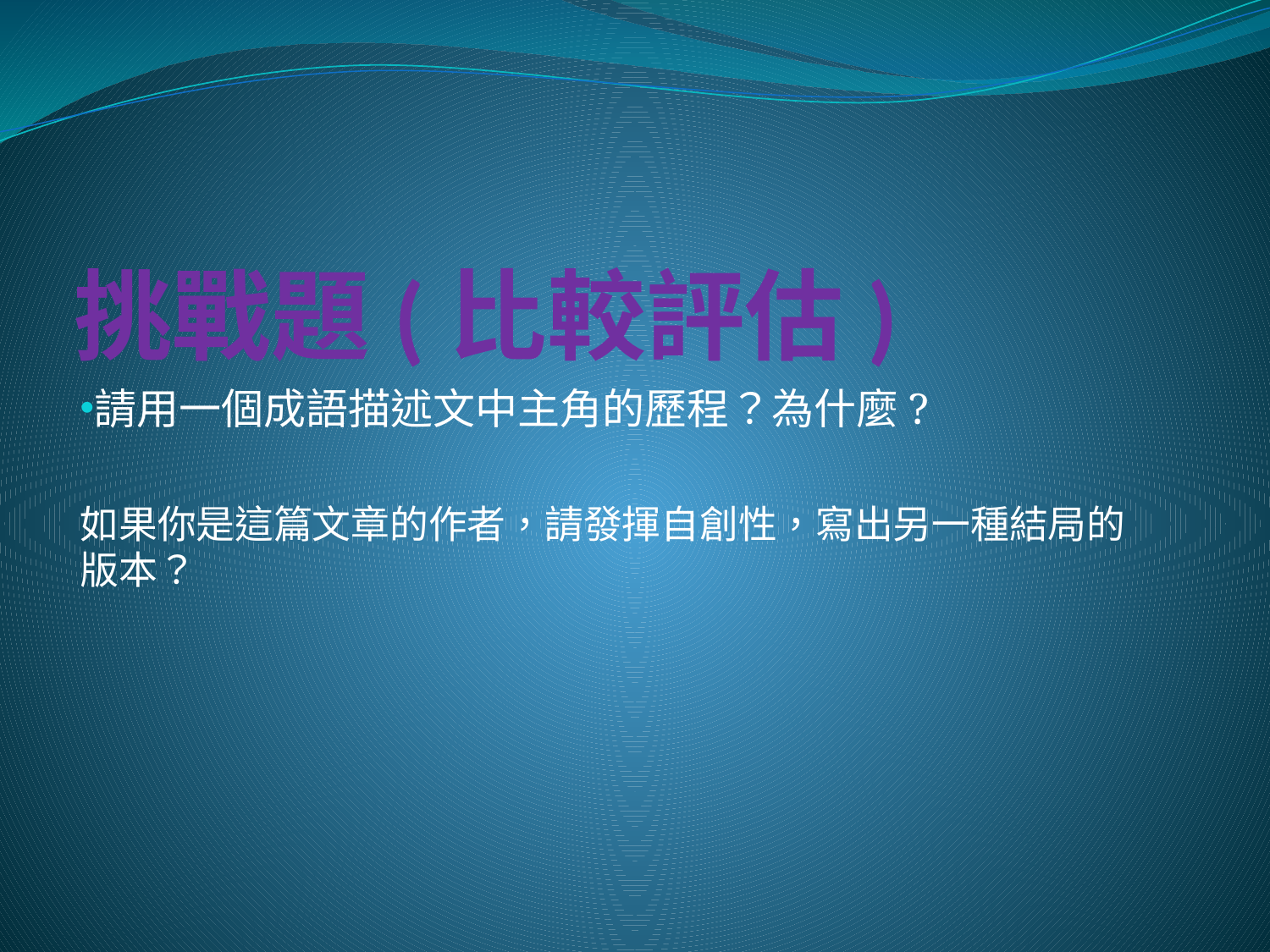

# 挑戰題(比較評估)
請用一個成語描述文中主角的歷程？為什麼?

如果你是這篇文章的作者，請發揮自創性，寫出另一種結局的版本？